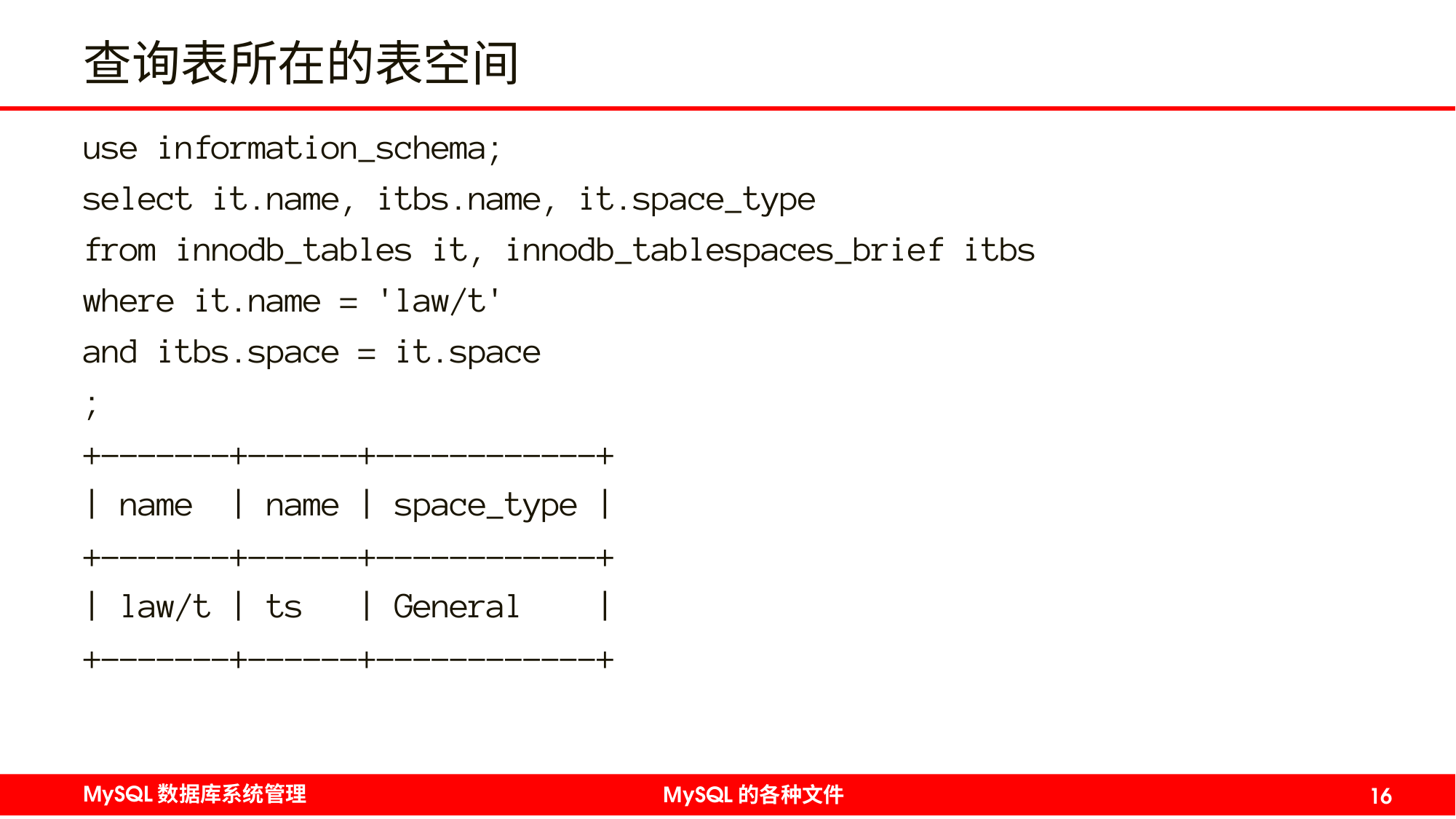

# 查询表所在的表空间
use information_schema;
select it.name, itbs.name, it.space_type
from innodb_tables it, innodb_tablespaces_brief itbs
where it.name = 'law/t'
and itbs.space = it.space
;
+-------+------+------------+
| name  | name | space_type |
+-------+------+------------+
| law/t | ts   | General    |
+-------+------+------------+